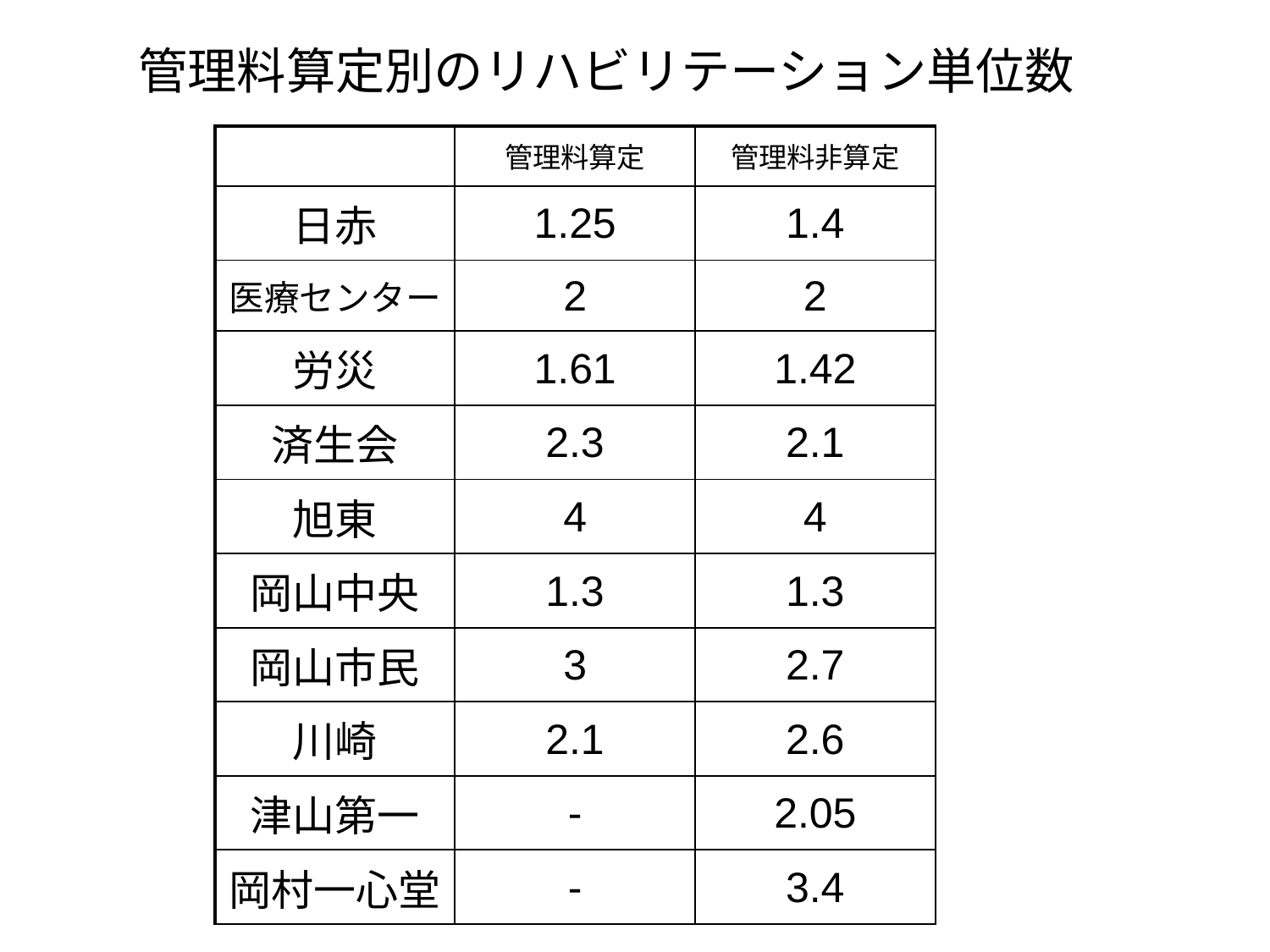

管理料算定別のリハビリテーション単位数
|  | 管理料算定 | 管理料非算定 |
| --- | --- | --- |
| 日赤 | 1.25 | 1.4 |
| 医療センター | 2 | 2 |
| 労災 | 1.61 | 1.42 |
| 済生会 | 2.3 | 2.1 |
| 旭東 | 4 | 4 |
| 岡山中央 | 1.3 | 1.3 |
| 岡山市民 | 3 | 2.7 |
| 川崎 | 2.1 | 2.6 |
| 津山第一 | - | 2.05 |
| 岡村一心堂 | - | 3.4 |